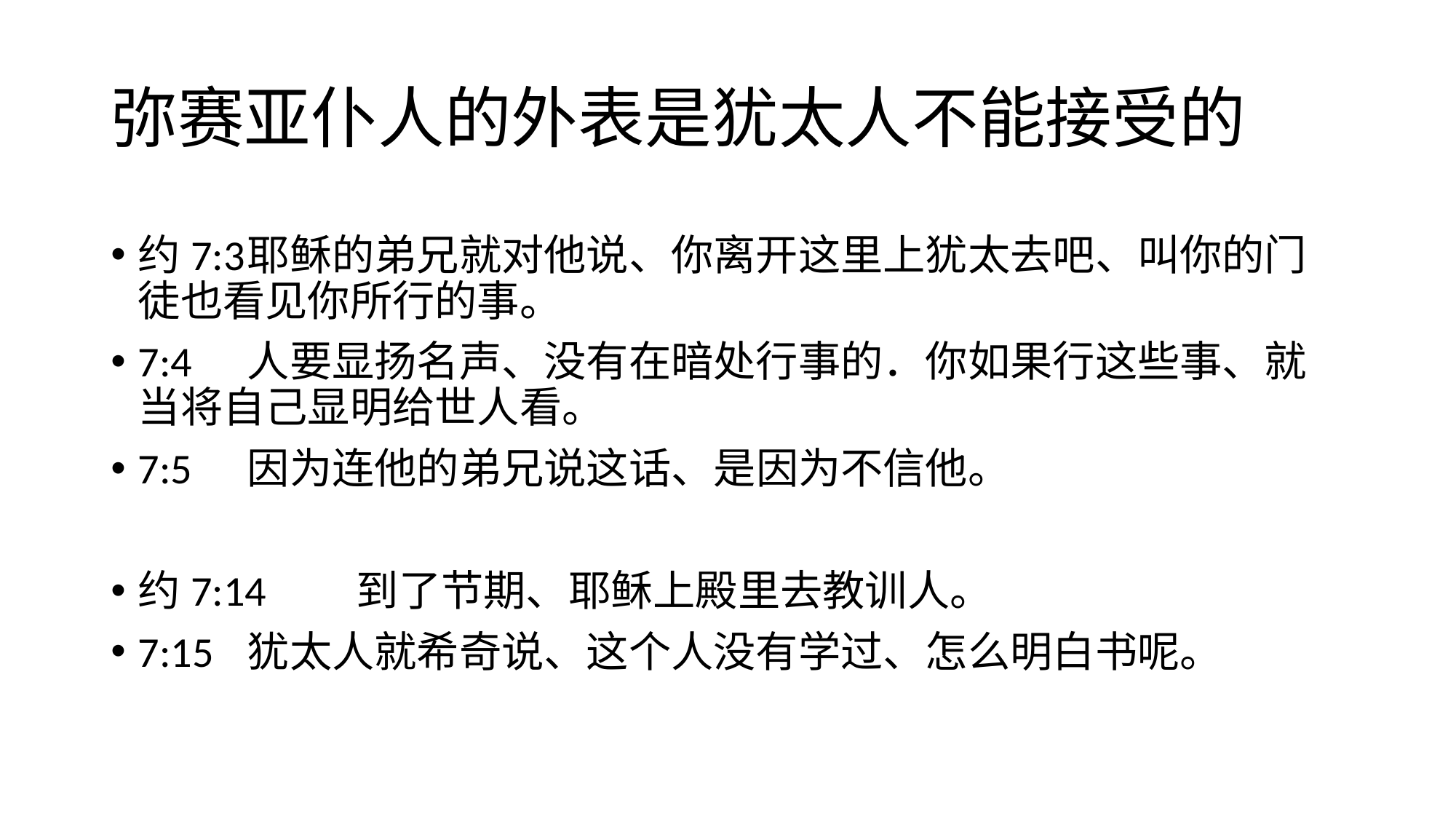

# 弥赛亚仆人的外表是犹太人不能接受的
约7:3	耶稣的弟兄就对他说、你离开这里上犹太去吧、叫你的门徒也看见你所行的事。
7:4	人要显扬名声、没有在暗处行事的．你如果行这些事、就当将自己显明给世人看。
7:5	因为连他的弟兄说这话、是因为不信他。

约7:14	到了节期、耶稣上殿里去教训人。
7:15	犹太人就希奇说、这个人没有学过、怎么明白书呢。